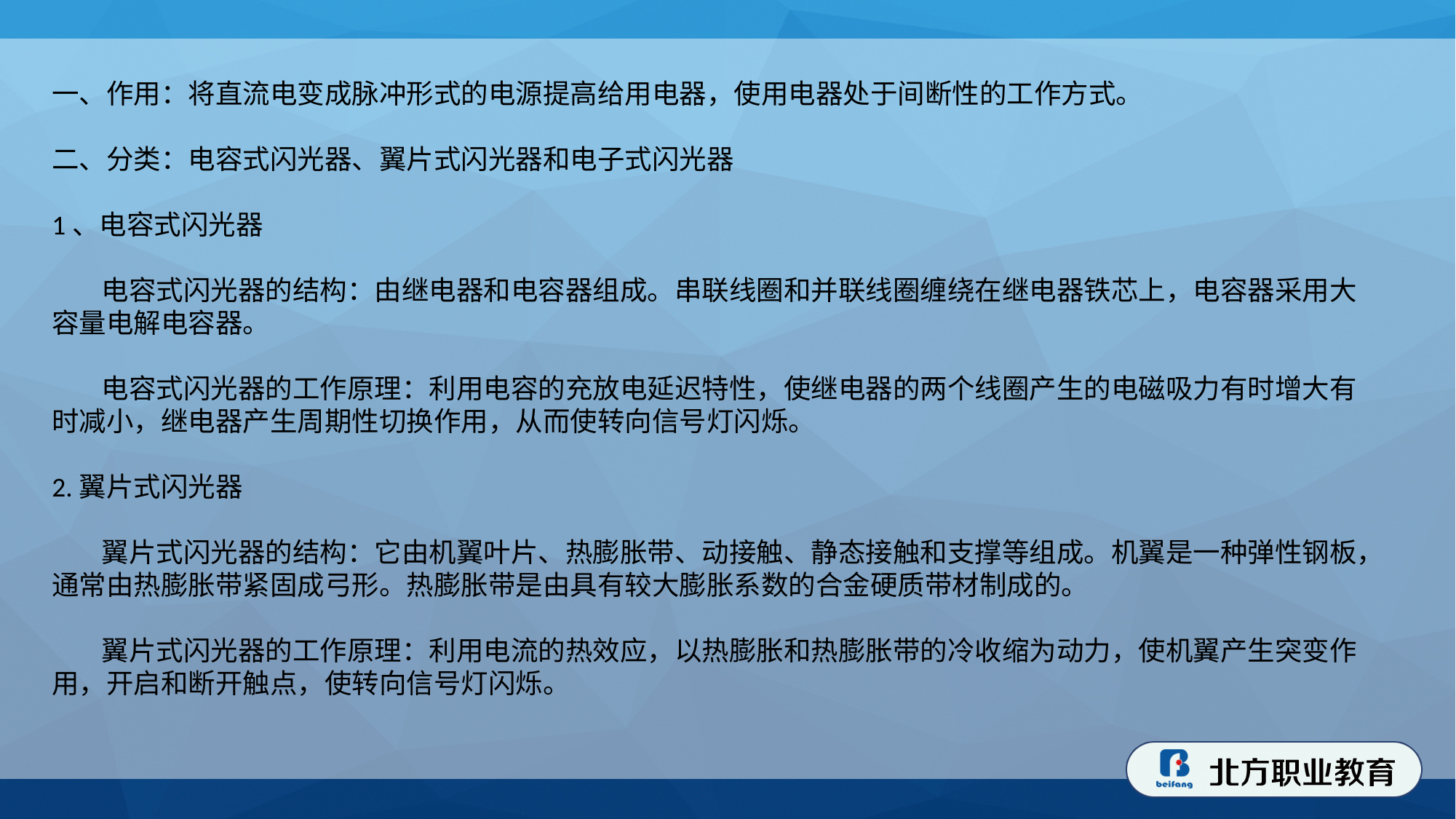

一、作用：将直流电变成脉冲形式的电源提高给用电器，使用电器处于间断性的工作方式。

二、分类：电容式闪光器、翼片式闪光器和电子式闪光器

1、电容式闪光器

       电容式闪光器的结构：由继电器和电容器组成。串联线圈和并联线圈缠绕在继电器铁芯上，电容器采用大容量电解电容器。

       电容式闪光器的工作原理：利用电容的充放电延迟特性，使继电器的两个线圈产生的电磁吸力有时增大有时减小，继电器产生周期性切换作用，从而使转向信号灯闪烁。

2.翼片式闪光器

       翼片式闪光器的结构：它由机翼叶片、热膨胀带、动接触、静态接触和支撑等组成。机翼是一种弹性钢板，通常由热膨胀带紧固成弓形。热膨胀带是由具有较大膨胀系数的合金硬质带材制成的。

       翼片式闪光器的工作原理：利用电流的热效应，以热膨胀和热膨胀带的冷收缩为动力，使机翼产生突变作用，开启和断开触点，使转向信号灯闪烁。